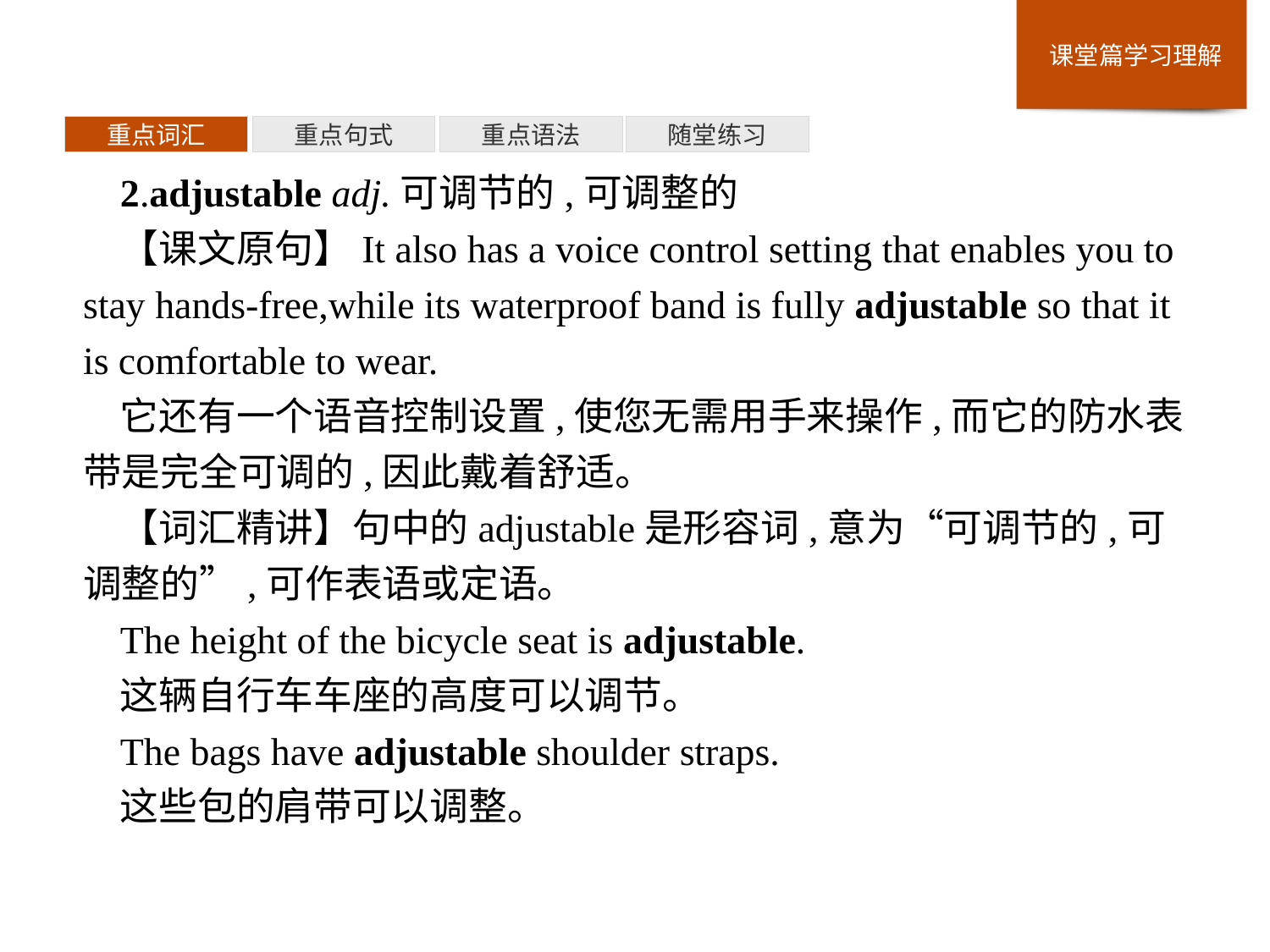

重点词汇
重点句式
重点语法
随堂练习
2.adjustable adj.可调节的,可调整的
【课文原句】It also has a voice control setting that enables you to stay hands-free,while its waterproof band is fully adjustable so that it is comfortable to wear.
它还有一个语音控制设置,使您无需用手来操作,而它的防水表带是完全可调的,因此戴着舒适。
【词汇精讲】句中的adjustable是形容词,意为“可调节的,可调整的”,可作表语或定语。
The height of the bicycle seat is adjustable.
这辆自行车车座的高度可以调节。
The bags have adjustable shoulder straps.
这些包的肩带可以调整。